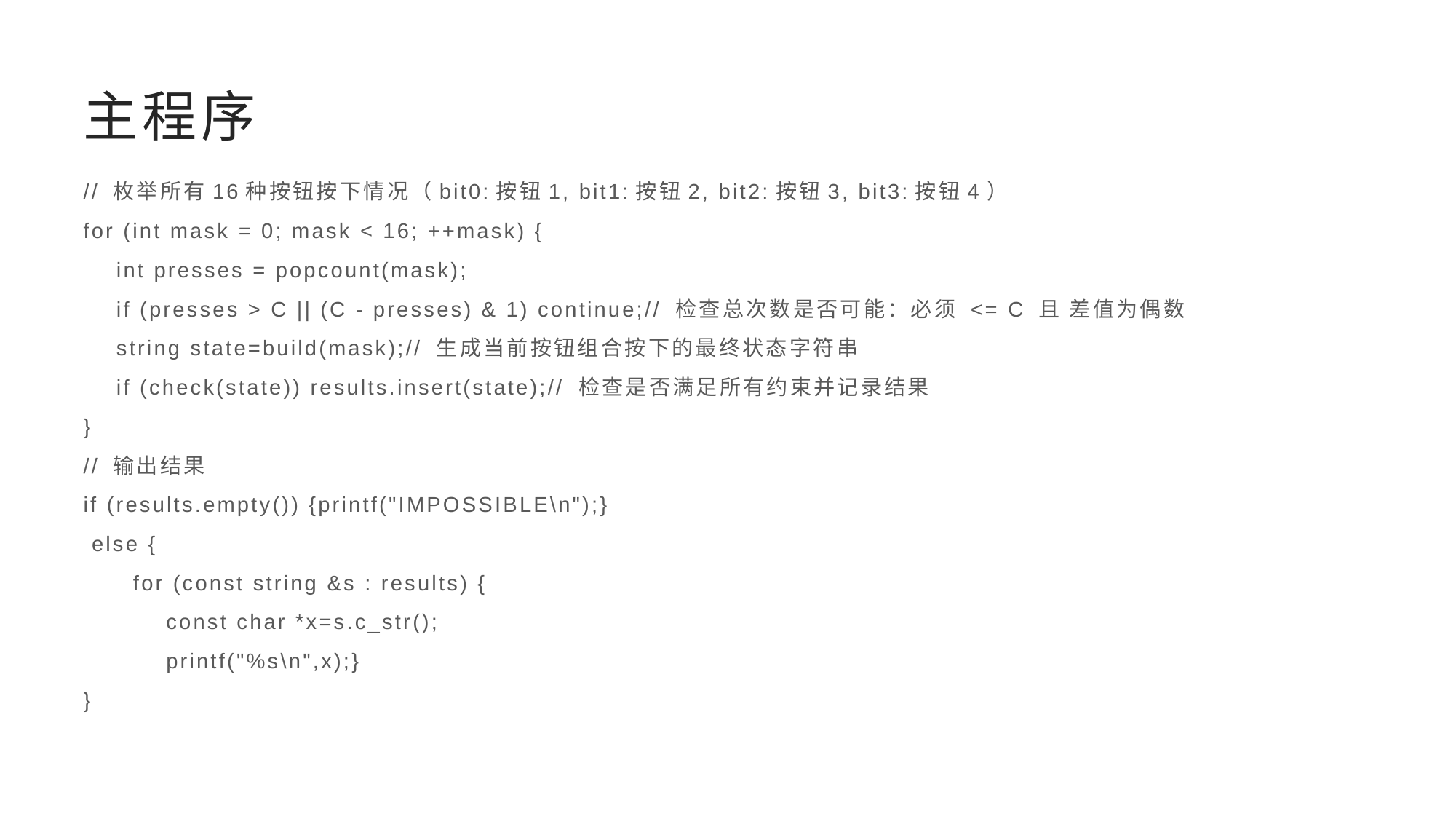

# 主程序
// 枚举所有16种按钮按下情况（bit0:按钮1, bit1:按钮2, bit2:按钮3, bit3:按钮4）
for (int mask = 0; mask < 16; ++mask) {
    int presses = popcount(mask);
    if (presses > C || (C - presses) & 1) continue;// 检查总次数是否可能：必须 <= C 且 差值为偶数
    string state=build(mask);// 生成当前按钮组合按下的最终状态字符串
    if (check(state)) results.insert(state);// 检查是否满足所有约束并记录结果
}
// 输出结果
if (results.empty()) {printf("IMPOSSIBLE\n");}
 else {
      for (const string &s : results) {
          const char *x=s.c_str();
          printf("%s\n",x);}
}